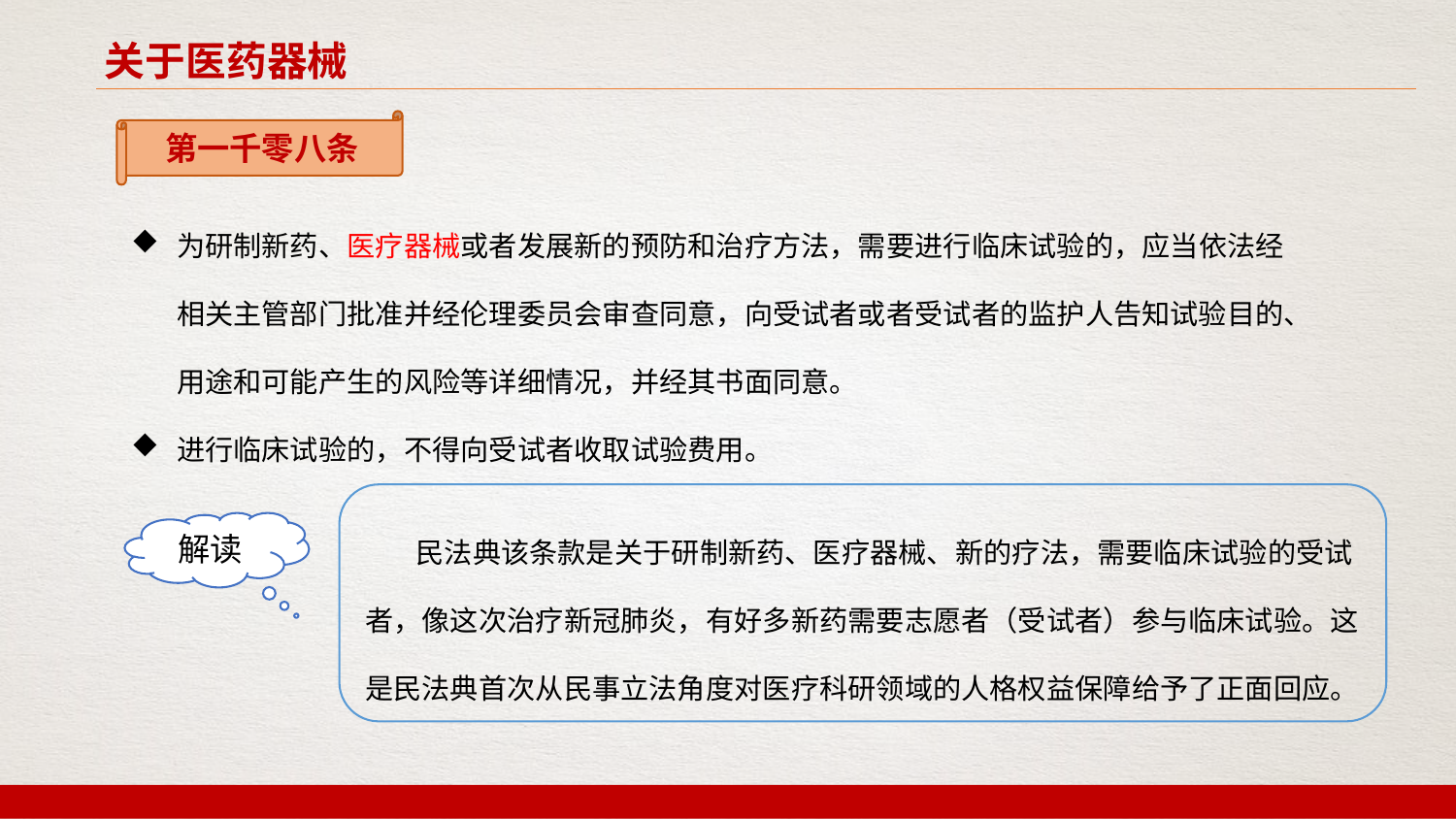

关于医药器械
第一千零八条
为研制新药、医疗器械或者发展新的预防和治疗方法，需要进行临床试验的，应当依法经相关主管部门批准并经伦理委员会审查同意，向受试者或者受试者的监护人告知试验目的、用途和可能产生的风险等详细情况，并经其书面同意。
进行临床试验的，不得向受试者收取试验费用。
       民法典该条款是关于研制新药、医疗器械、新的疗法，需要临床试验的受试者，像这次治疗新冠肺炎，有好多新药需要志愿者（受试者）参与临床试验。这是民法典首次从民事立法角度对医疗科研领域的人格权益保障给予了正面回应。
解读